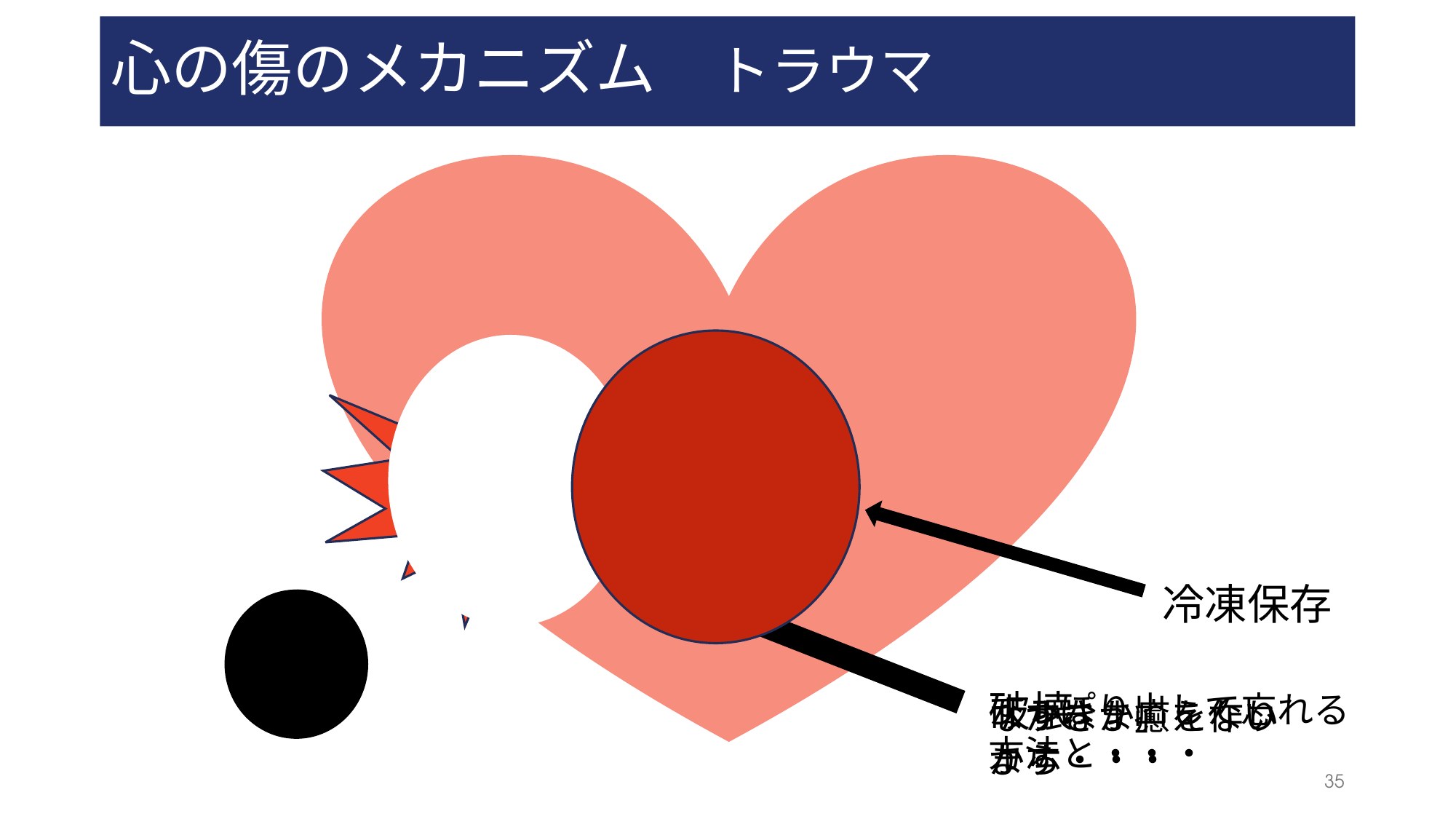

# 心の傷のメカニズム　トラウマ

冷凍保存

破壊
すっぽり出して忘れる
方法と・・・
なかなか癒えないから・・・
「すきま」を作ります
35